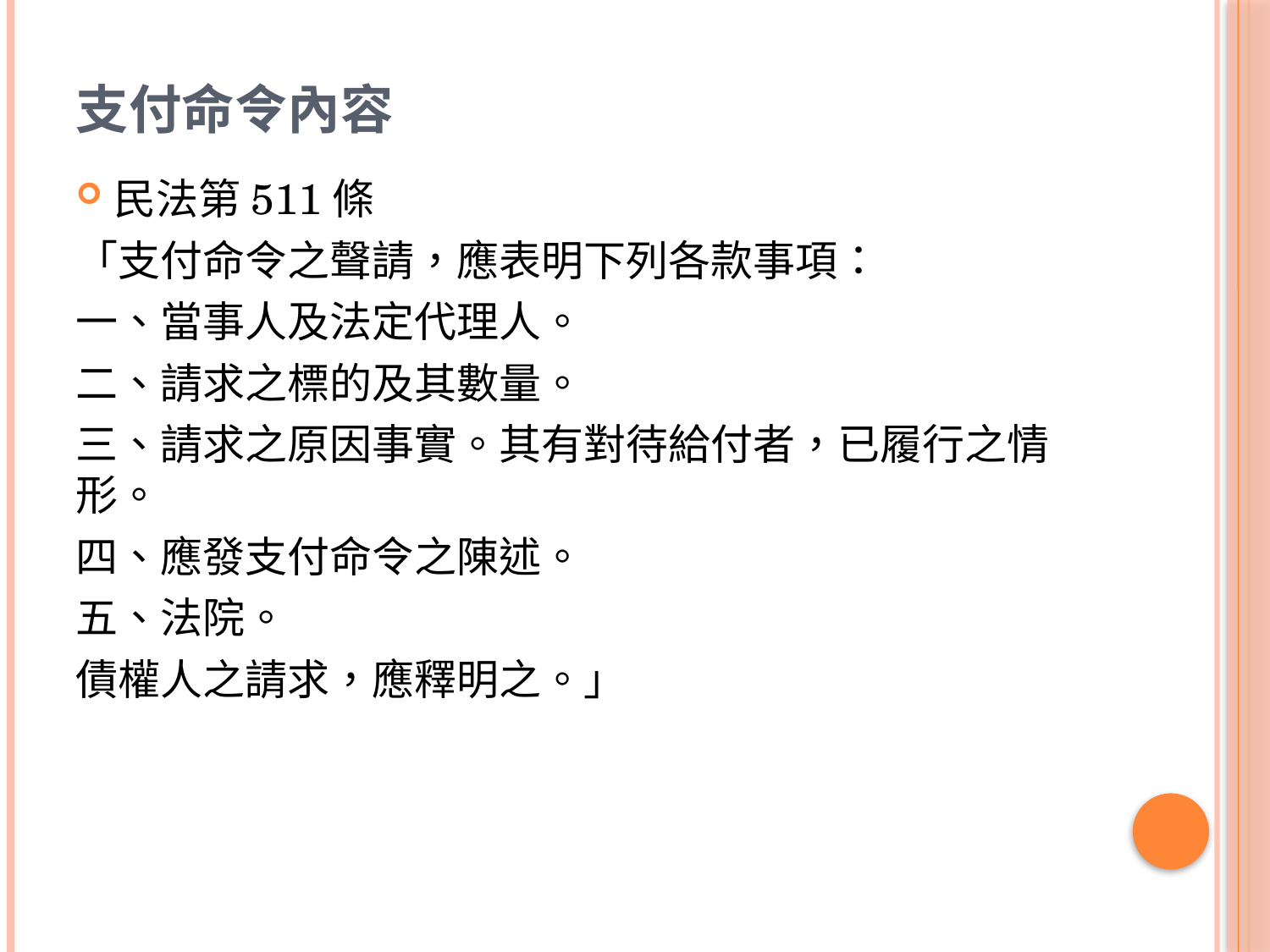

# 支付命令內容
民法第511條
「支付命令之聲請，應表明下列各款事項：
一、當事人及法定代理人。
二、請求之標的及其數量。
三、請求之原因事實。其有對待給付者，已履行之情形。
四、應發支付命令之陳述。
五、法院。
債權人之請求，應釋明之。」